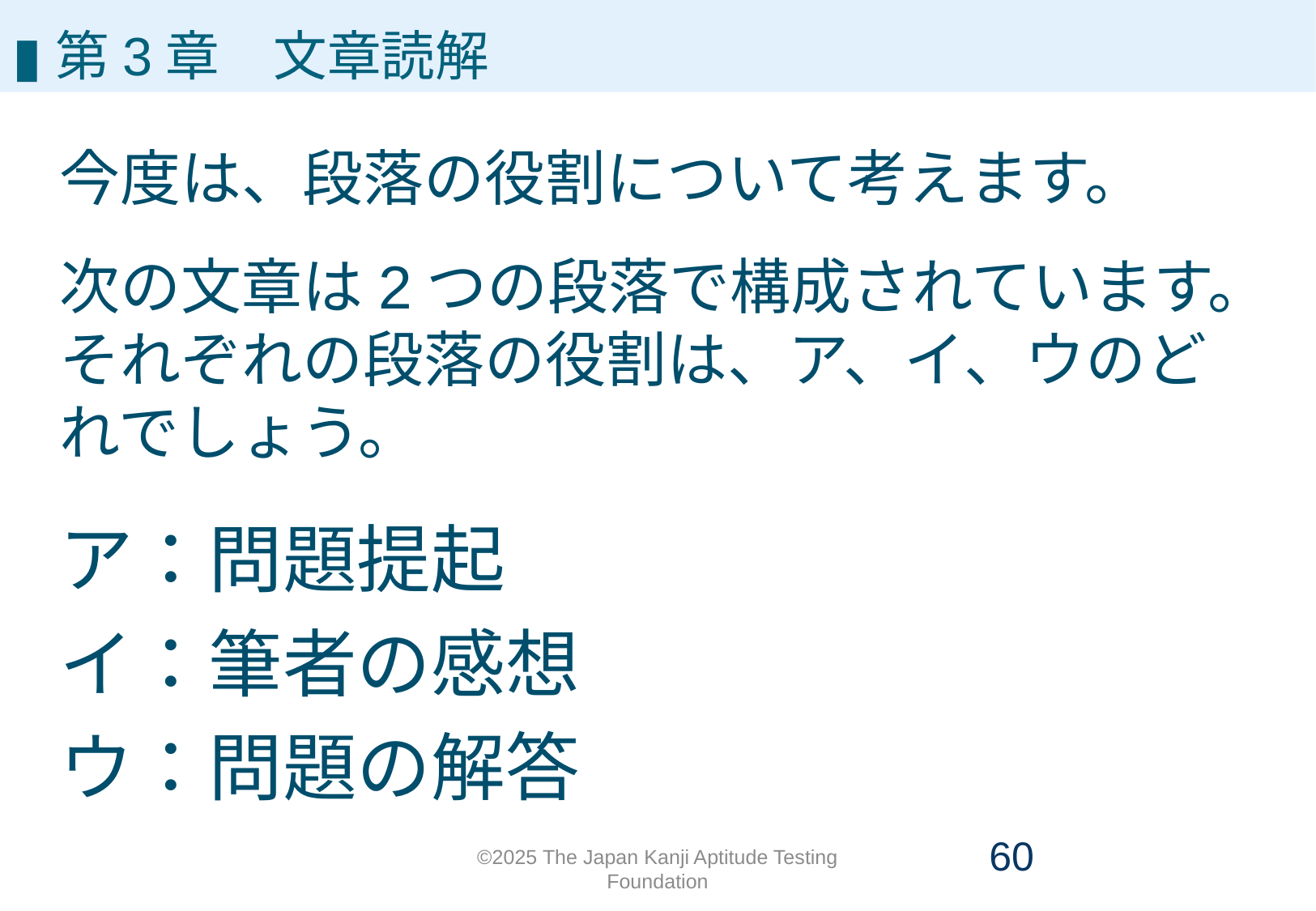

▮第3章　文章読解
今度は、段落の役割について考えます。

次の文章は2つの段落で構成されています。それぞれの段落の役割は、ア、イ、ウのどれでしょう。

ア：問題提起
イ：筆者の感想
ウ：問題の解答

©2025 The Japan Kanji Aptitude Testing Foundation
60